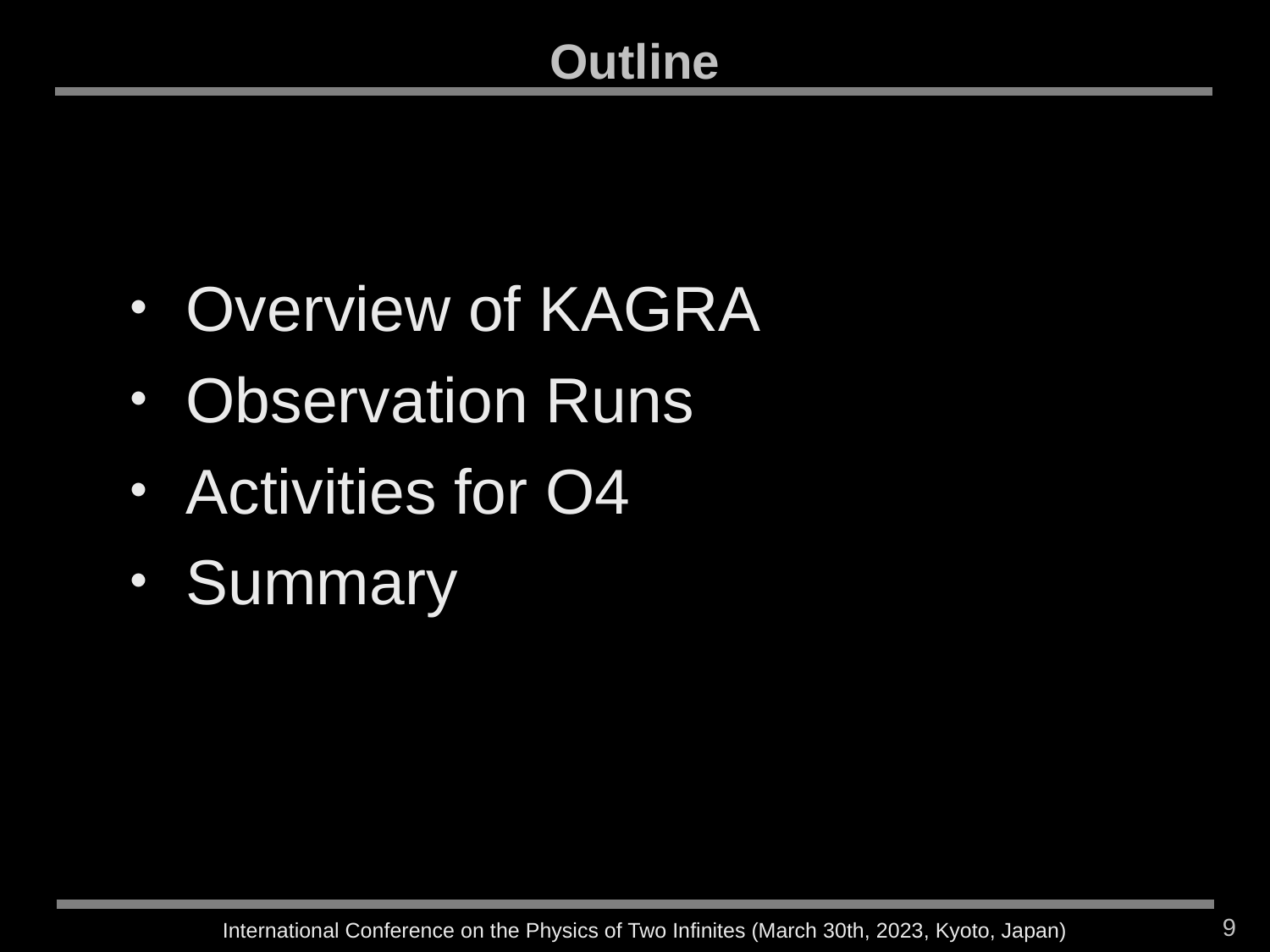

Outline
・Overview of KAGRA
・Observation Runs
・Activities for O4
・Summary
9
International Conference on the Physics of Two Infinites (March 30th, 2023, Kyoto, Japan)